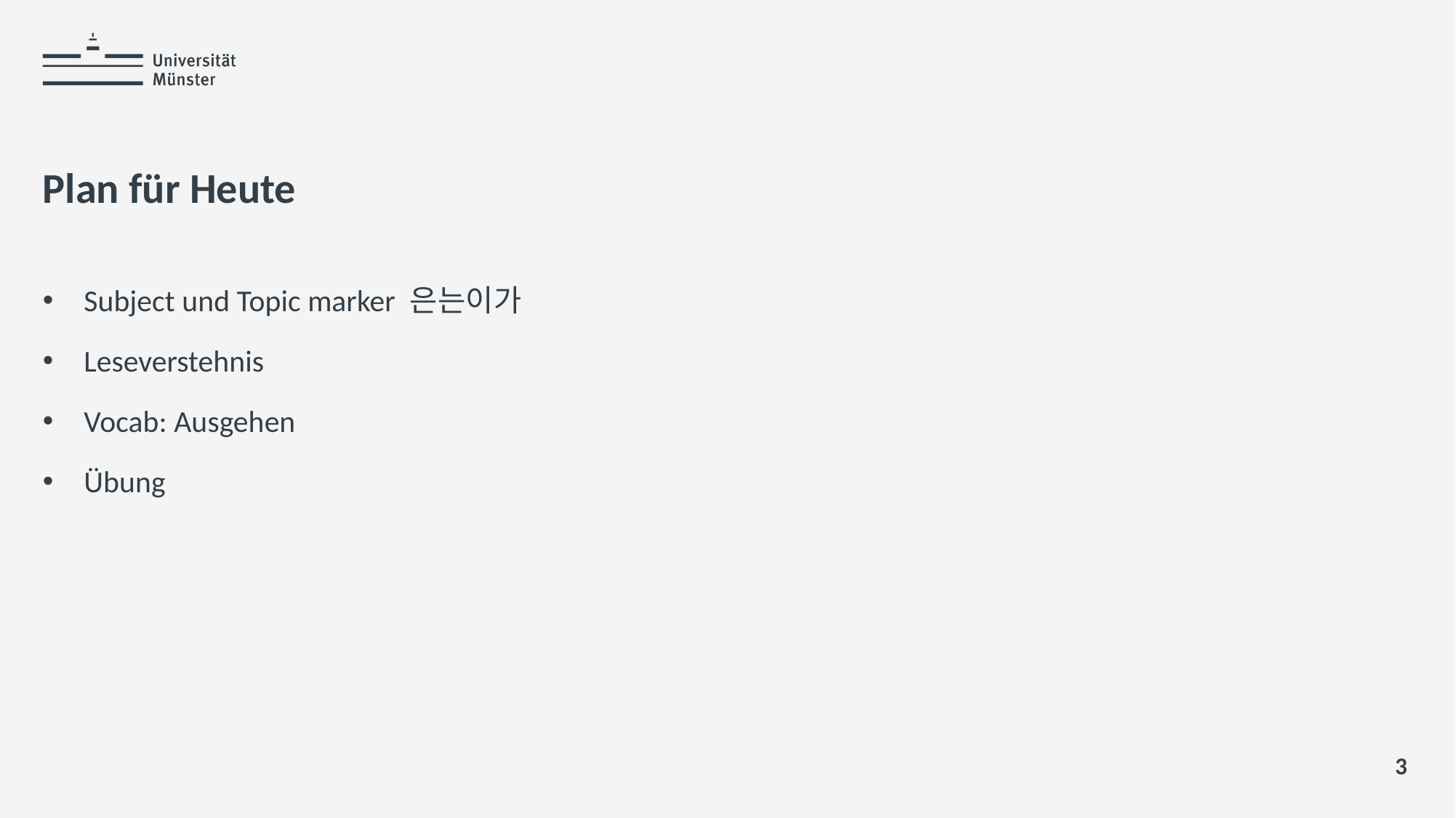

# Plan für Heute
Subject und Topic marker 은는이가
Leseverstehnis
Vocab: Ausgehen
Übung

3